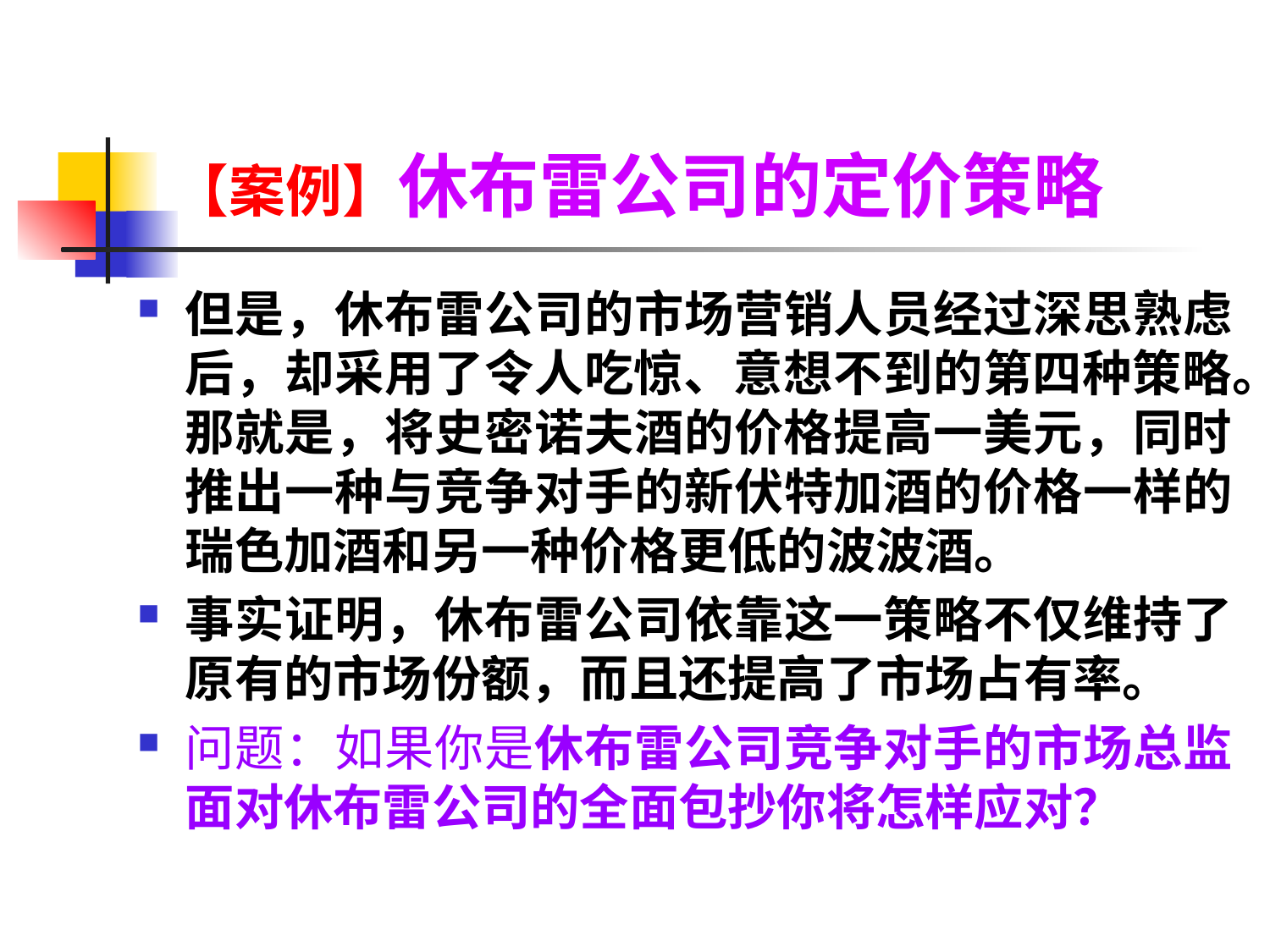

# 【案例】休布雷公司的定价策略
但是，休布雷公司的市场营销人员经过深思熟虑后，却采用了令人吃惊、意想不到的第四种策略。那就是，将史密诺夫酒的价格提高一美元，同时推出一种与竞争对手的新伏特加酒的价格一样的瑞色加酒和另一种价格更低的波波酒。
事实证明，休布雷公司依靠这一策略不仅维持了原有的市场份额，而且还提高了市场占有率。
问题：如果你是休布雷公司竞争对手的市场总监面对休布雷公司的全面包抄你将怎样应对？
79